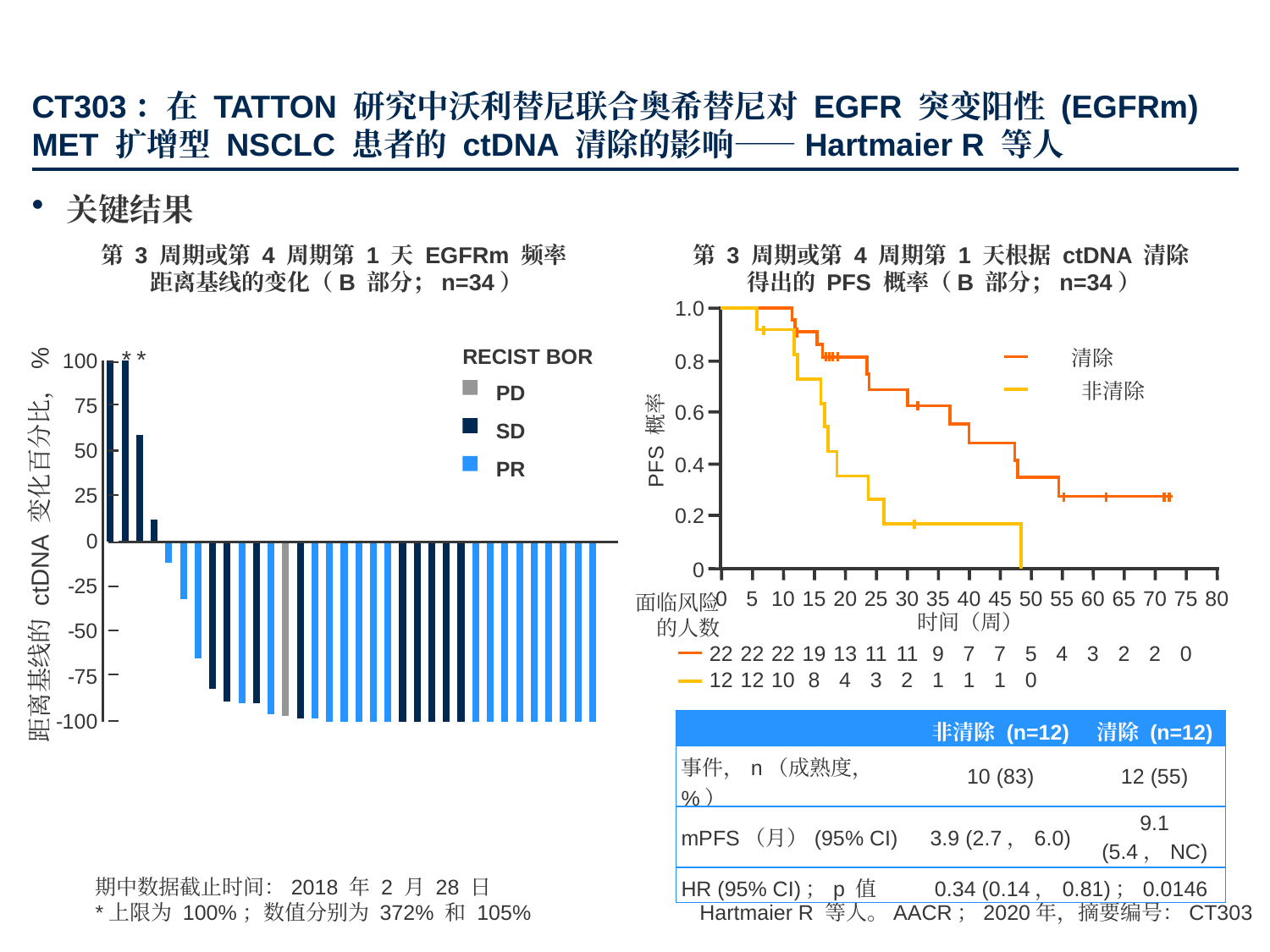

# CT303：在 TATTON 研究中沃利替尼联合奥希替尼对 EGFR 突变阳性 (EGFRm) MET 扩增型 NSCLC 患者的 ctDNA 清除的影响——Hartmaier R 等人
关键结果

第 3 周期或第 4 周期第 1 天 EGFRm 频率
距离基线的变化（B 部分；n=34）
第 3 周期或第 4 周期第 1 天根据 ctDNA 清除
得出的 PFS 概率（B 部分；n=34）
1.0

0.8

0.6

PFS 概率
0.4

0.2

0

0
5
10
15
20
25
30
35
40
45
50
55
60
65
70
75
80

RECIST BOR
*
*
清除

### Chart

| Category | Series 1 |
|---|---|
| Category 1 | 100.0 |
| Category 2 | 100.0 |
| Category 3 | 59.0 |
| Category 4 | 12.0 |
PD
SD
PR
非清除

距离基线的 ctDNA 变化百分比，%
面临风险
的人数
时间（周）
22
22
22
19
13
11
11
9
7
7
5
4
3
2
2
0
12
12
10
8
4
3
2
1
1
1
0
|  | 非清除 (n=12) | 清除 (n=12) |
| --- | --- | --- |
| 事件，n（成熟度，%） | 10 (83) | 12 (55) |
| mPFS（月）(95% CI) | 3.9 (2.7，6.0) | 9.1 (5.4，NC) |
| HR (95% CI)；p 值 | 0.34 (0.14，0.81)；0.0146 |  |
期中数据截止时间：2018 年 2 月 28 日
*上限为 100%；数值分别为 372% 和 105%
Hartmaier R 等人。AACR；2020年，摘要编号：CT303